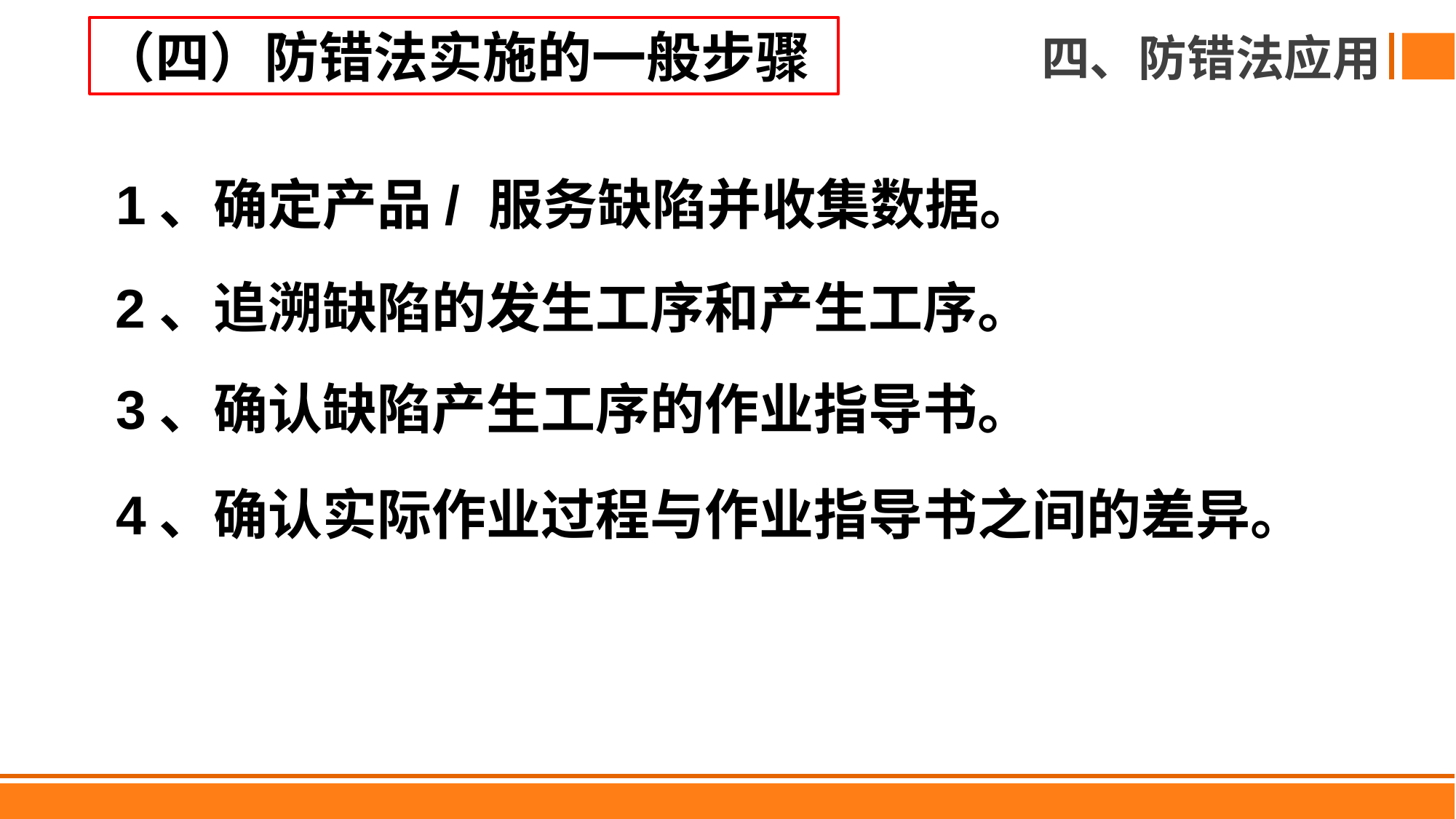

（四）防错法实施的一般步骤
四、防错法应用
1、确定产品/ 服务缺陷并收集数据。
2、追溯缺陷的发生工序和产生工序。
3、确认缺陷产生工序的作业指导书。
4、确认实际作业过程与作业指导书之间的差异。